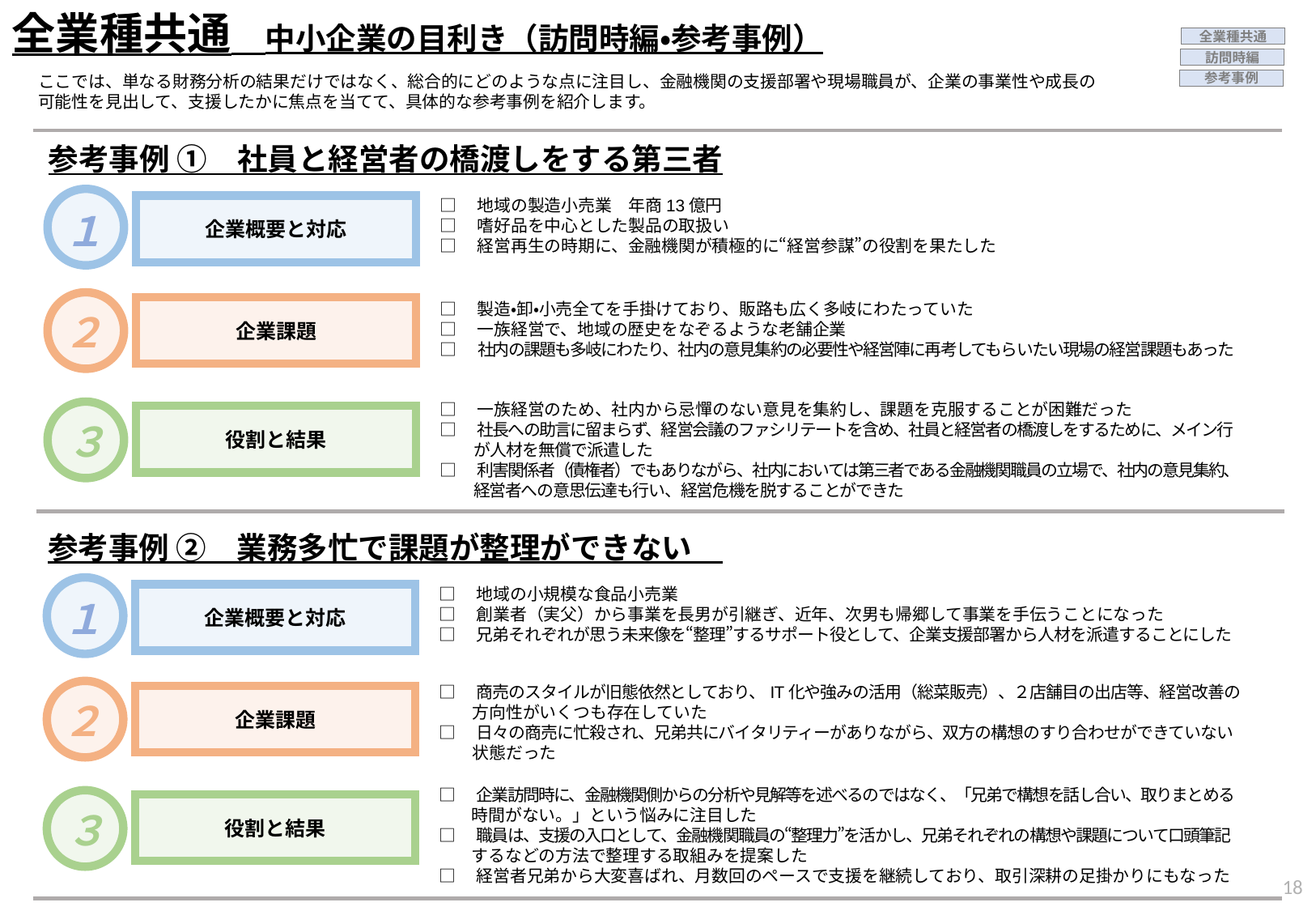

全業種共通　中小企業の目利き（訪問時編・参考事例）
全業種共通
訪問時編
ここでは、単なる財務分析の結果だけではなく、総合的にどのような点に注目し、金融機関の支援部署や現場職員が、企業の事業性や成長の　可能性を見出して、支援したかに焦点を当てて、具体的な参考事例を紹介します。
参考事例
参考事例 ①　社員と経営者の橋渡しをする第三者

１
企業概要と対応
□　地域の製造小売業　年商13億円
□　嗜好品を中心とした製品の取扱い
□　経営再生の時期に、金融機関が積極的に“経営参謀”の役割を果たした

企業課題
２
□　製造・卸・小売全てを手掛けており、販路も広く多岐にわたっていた
□　一族経営で、地域の歴史をなぞるような老舗企業
□　社内の課題も多岐にわたり、社内の意見集約の必要性や経営陣に再考してもらいたい現場の経営課題もあった
□　一族経営のため、社内から忌憚のない意見を集約し、課題を克服することが困難だった
□　社長への助言に留まらず、経営会議のファシリテートを含め、社員と経営者の橋渡しをするために、メイン行
　　が人材を無償で派遣した
□　利害関係者（債権者）でもありながら、社内においては第三者である金融機関職員の立場で、社内の意見集約、
　　経営者への意思伝達も行い、経営危機を脱することができた

役割と結果
３
参考事例 ②　業務多忙で課題が整理ができない

１
企業概要と対応
□　地域の小規模な食品小売業
□　創業者（実父）から事業を長男が引継ぎ、近年、次男も帰郷して事業を手伝うことになった
□　兄弟それぞれが思う未来像を“整理”するサポート役として、企業支援部署から人材を派遣することにした
□　商売のスタイルが旧態依然としており、IT化や強みの活用（総菜販売）、２店舗目の出店等、経営改善の
　　方向性がいくつも存在していた
□　日々の商売に忙殺され、兄弟共にバイタリティーがありながら、双方の構想のすり合わせができていない
　　状態だった

企業課題
２
□　企業訪問時に、金融機関側からの分析や見解等を述べるのではなく、「兄弟で構想を話し合い、取りまとめる
　　時間がない。」という悩みに注目した
□　職員は、支援の入口として、金融機関職員の“整理力”を活かし、兄弟それぞれの構想や課題について口頭筆記
　　するなどの方法で整理する取組みを提案した
□　経営者兄弟から大変喜ばれ、月数回のペースで支援を継続しており、取引深耕の足掛かりにもなった

役割と結果
３
18